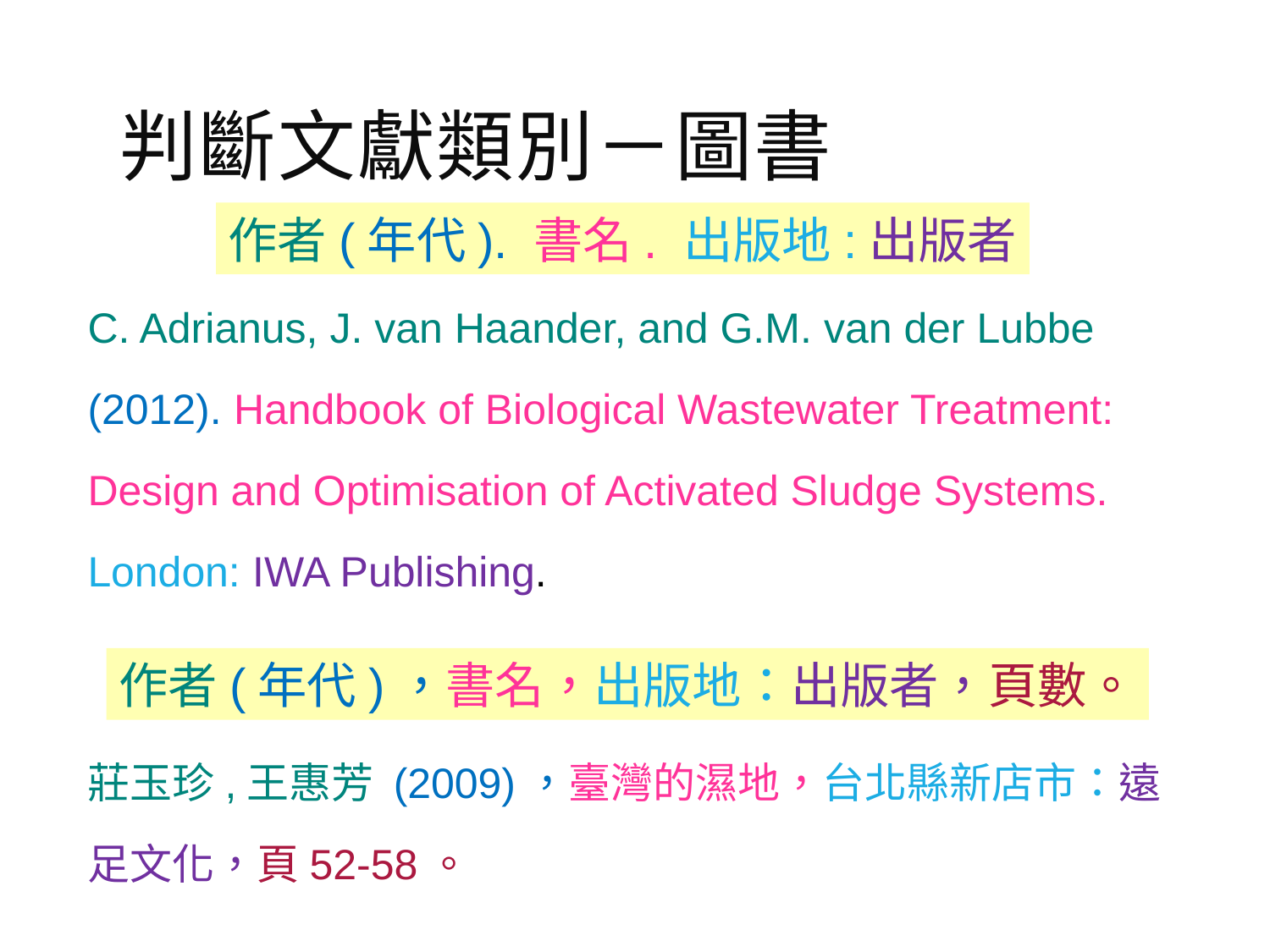

# 判斷文獻類別－圖書
作者(年代). 書名. 出版地:出版者
C. Adrianus, J. van Haander, and G.M. van der Lubbe  (2012). Handbook of Biological Wastewater Treatment: Design and Optimisation of Activated Sludge Systems. London: IWA Publishing.

莊玉珍,王惠芳 (2009)，臺灣的濕地，台北縣新店市：遠足文化，頁52-58。
作者(年代)，書名，出版地：出版者，頁數。
31